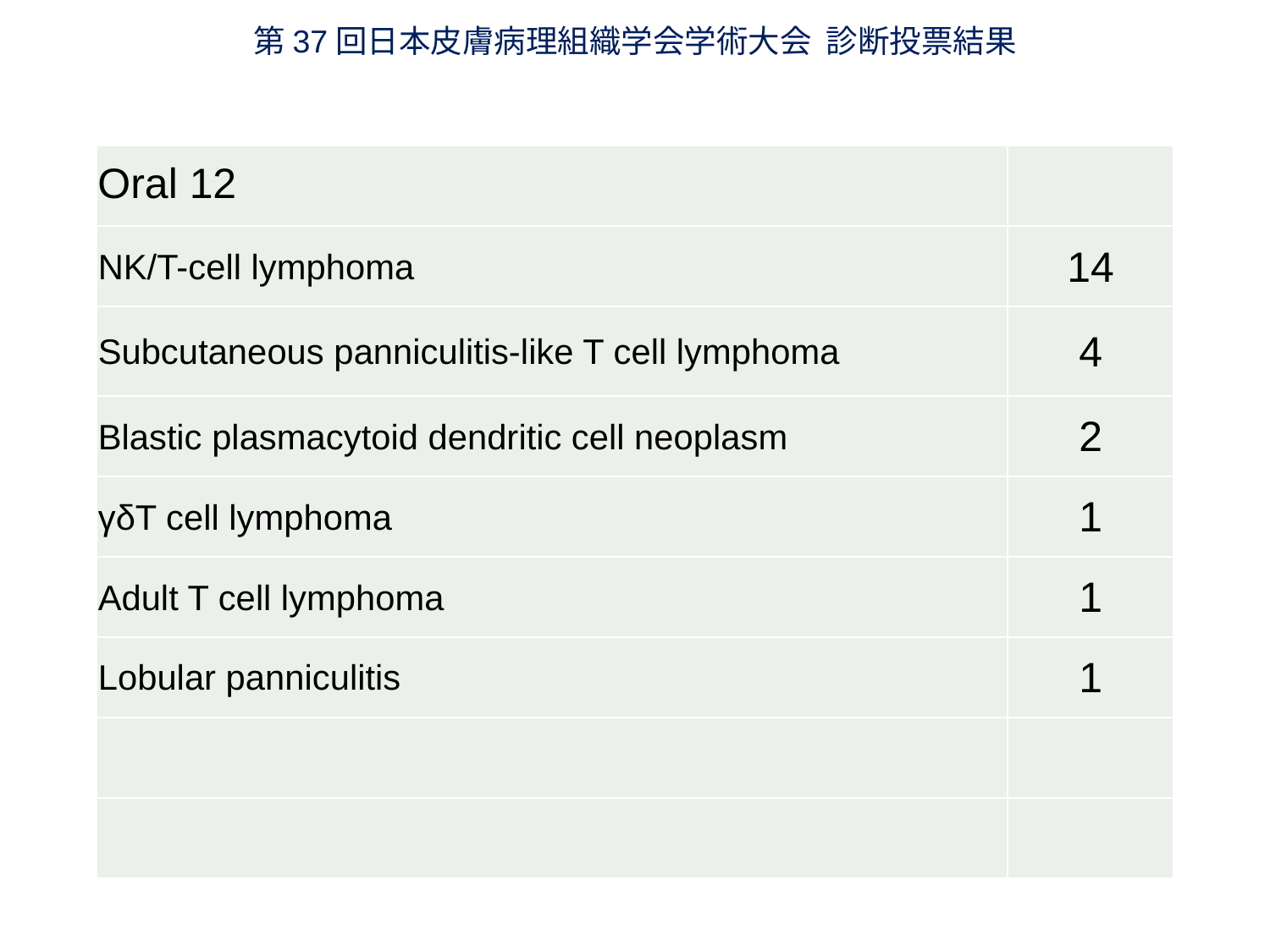

第37回日本皮膚病理組織学会学術大会  診断投票結果
| Oral 12 |  |
| --- | --- |
| NK/T-cell lymphoma | 14 |
| Subcutaneous panniculitis-like T cell lymphoma | 4 |
| Blastic plasmacytoid dendritic cell neoplasm | 2 |
| γδT cell lymphoma | 1 |
| Adult T cell lymphoma | 1 |
| Lobular panniculitis | 1 |
|  |  |
|  |  |